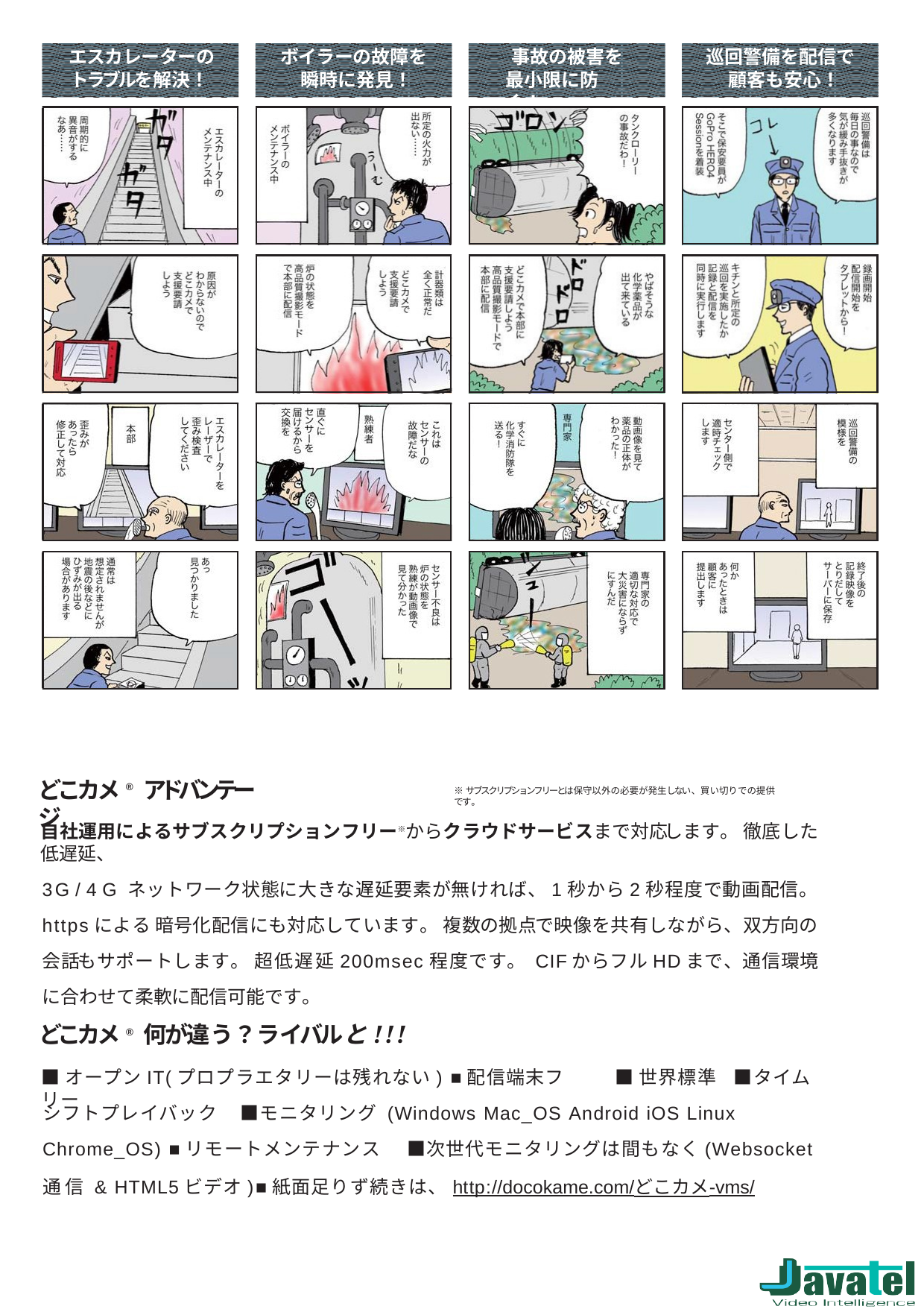

エスカレーターの トラブルを解決！
ボイラーの故障を 瞬時に発見！
事故の被害を 最小限に防ぐ！
巡回警備を配信で 顧客も安心！

どこカメ®  アドバンテージ
※サブスクリプションフリーとは保守以外の必要が発生しない、買い切りでの提供です。
自社運用によるサブスクリプションフリー※からクラウドサービスまで対応します。 徹底した低遅延、
3G / 4 G ネットワーク状態に大きな遅延要素が無ければ、1秒から2秒程度で動画配信。 httpsによる 暗号化配信にも対応しています。 複数の拠点で映像を共有しながら、双方向の会話もサポートします。 超低遅延200msec程度です。 CIFからフルHDまで、通信環境に合わせて柔軟に配信可能です。
どこカメ®  何が違う？ライバルと!!!
■オープンIT(プロプラエタリーは残れない) ■配信端末フリー
■世界標準	■タイム
シフトプレイバック	■モニタリング (Windows Mac_OS Android iOS Linux
Chrome_OS) ■リモートメンテナンス	■次世代モニタリングは間もなく(Websocket通 信 & HTML5ビデオ)	■紙面足りず続きは、http://docokame.com/どこカメ-vms/
5